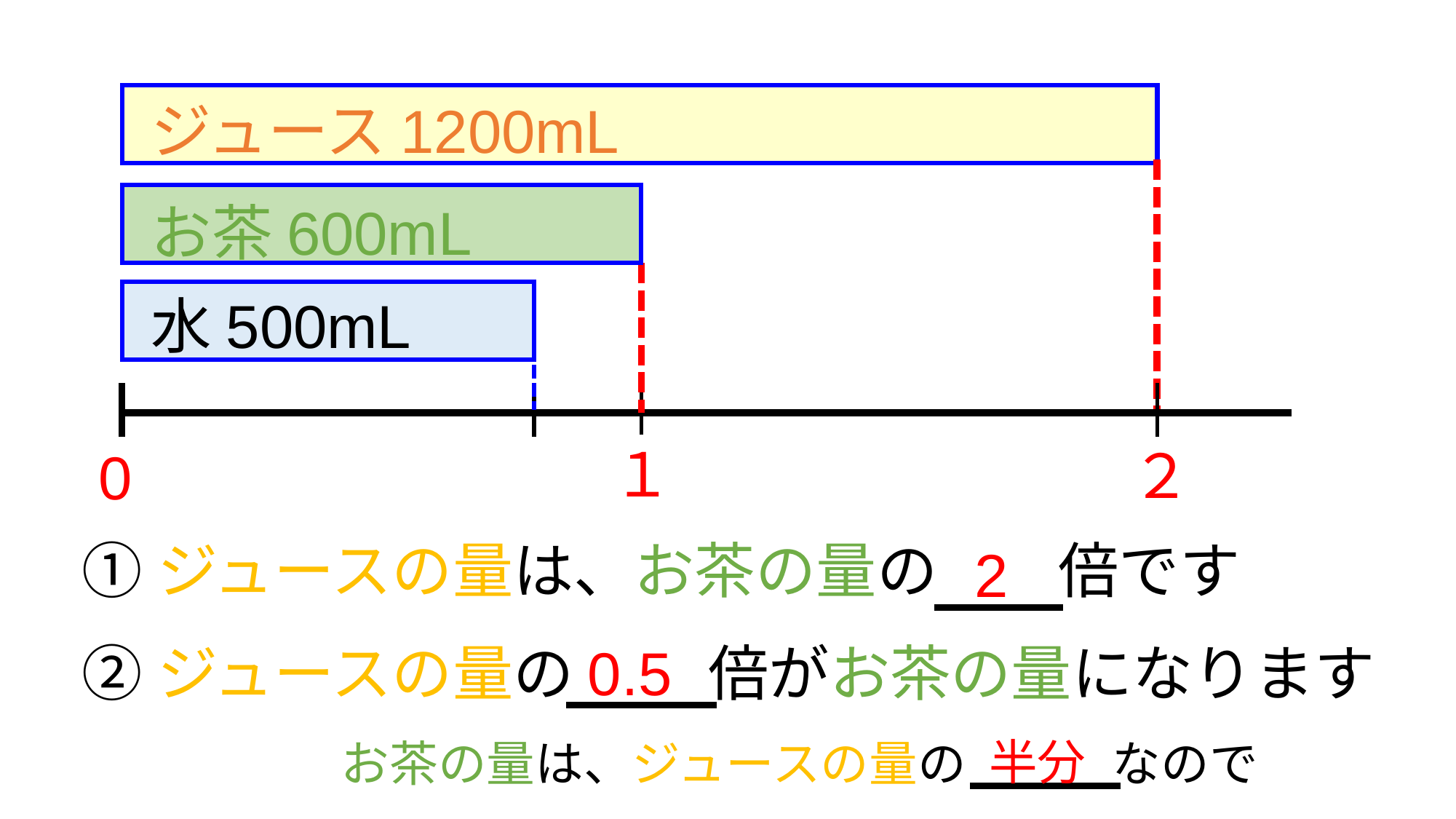

ジュース1200mL

お茶600mL
水500mL

１
２
0
①ジュースの量は、お茶の量の　　倍です
2
②ジュースの量の　　 倍がお茶の量になります
0.5
半分
お茶の量は、ジュースの量の　　　なので